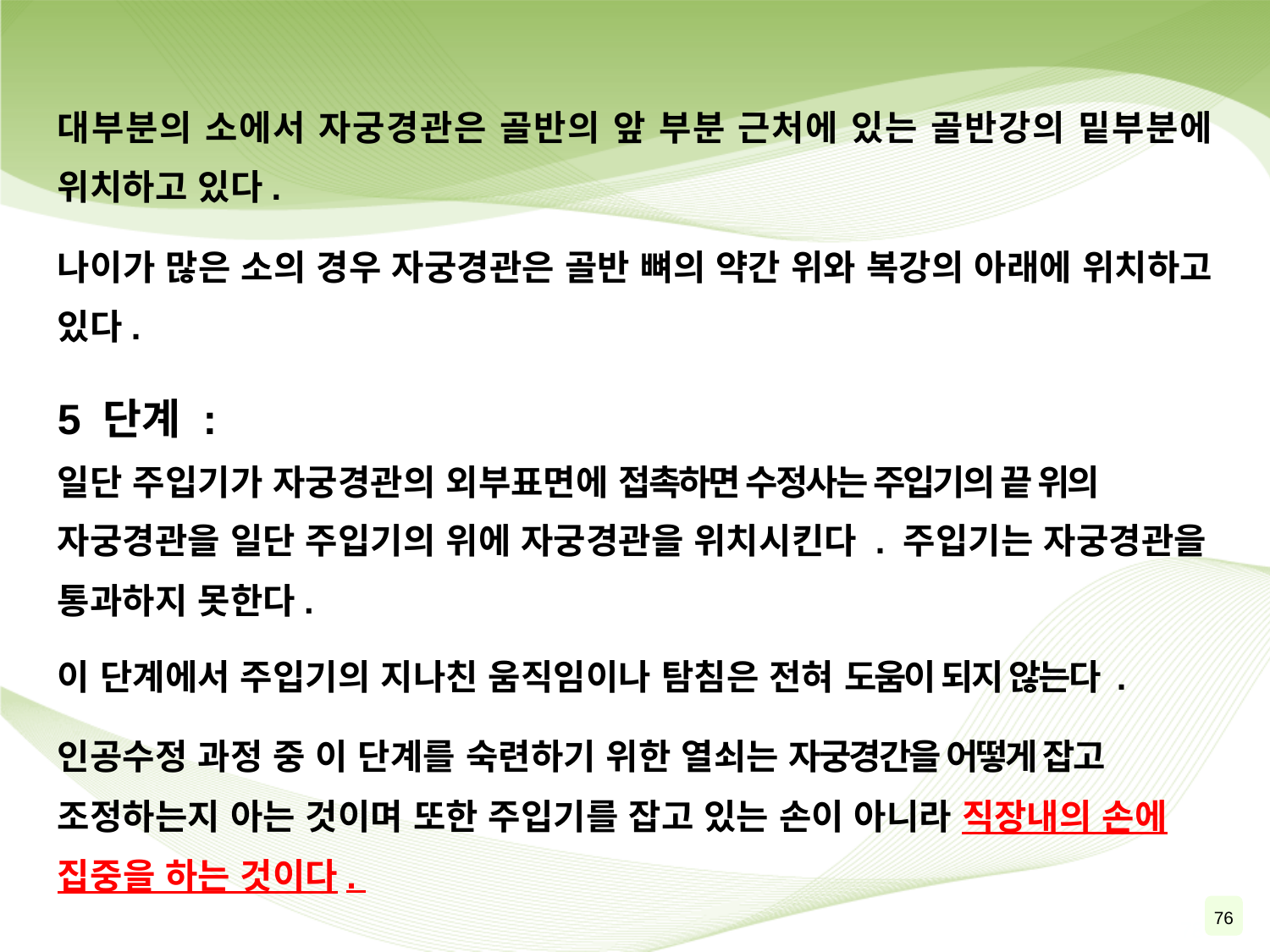

대부분의 소에서 자궁경관은 골반의 앞 부분 근처에 있는 골반강의 밑부분에 위치하고 있다.

나이가 많은 소의 경우 자궁경관은 골반 뼈의 약간 위와 복강의 아래에 위치하고 있다.

5 단계 :
일단 주입기가 자궁경관의 외부표면에 접촉하면 수정사는 주입기의 끝 위의 자궁경관을 일단 주입기의 위에 자궁경관을 위치시킨다 . 주입기는 자궁경관을 통과하지 못한다.

이 단계에서 주입기의 지나친 움직임이나 탐침은 전혀 도움이 되지 않는다 .

인공수정 과정 중 이 단계를 숙련하기 위한 열쇠는 자궁경간을 어떻게 잡고 조정하는지 아는 것이며 또한 주입기를 잡고 있는 손이 아니라 직장내의 손에 집중을 하는 것이다.

76
78